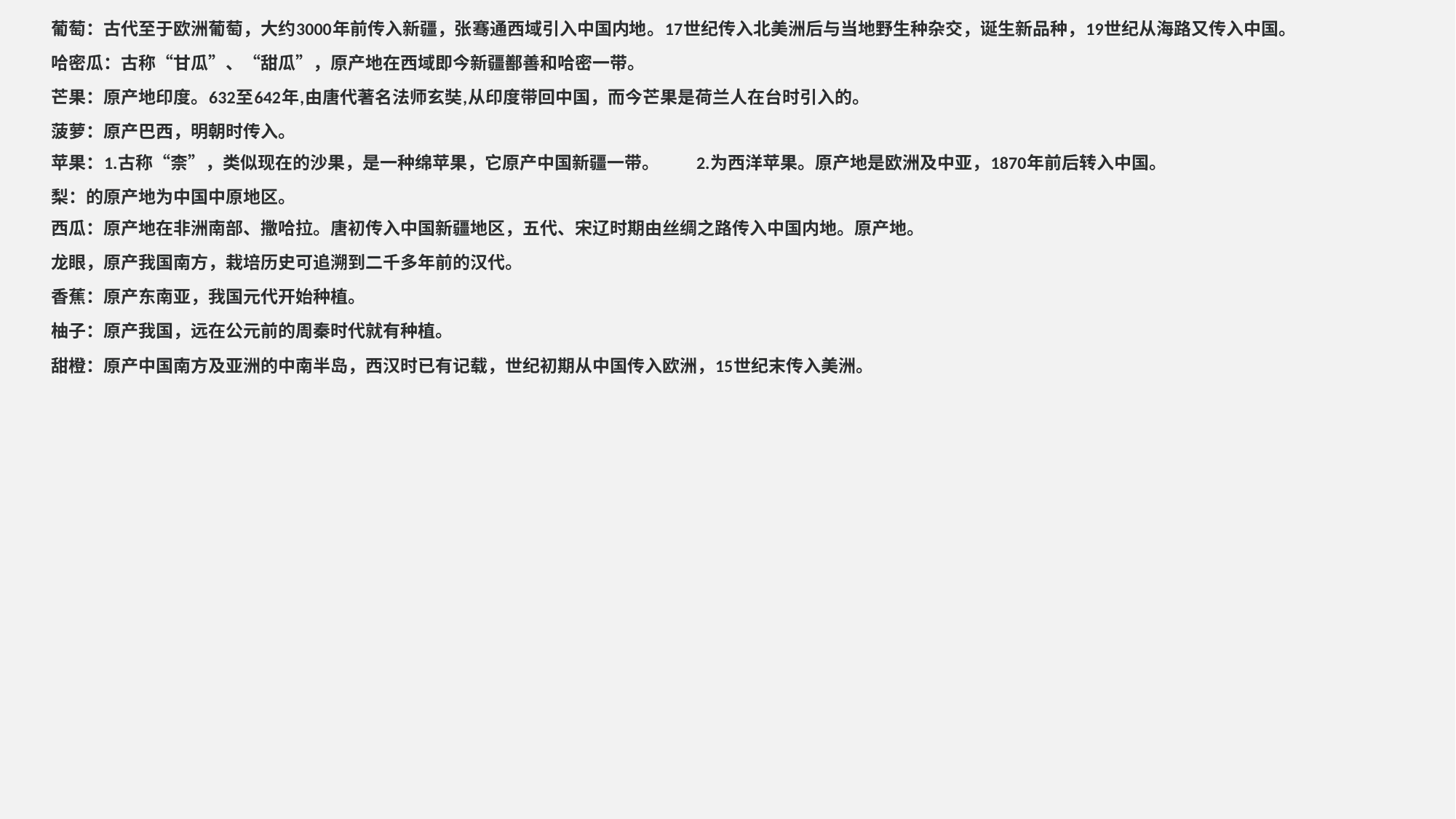

葡萄：古代至于欧洲葡萄，大约3000年前传入新疆，张骞通西域引入中国内地。17世纪传入北美洲后与当地野生种杂交，诞生新品种，19世纪从海路又传入中国。
哈密瓜：古称“甘瓜”、“甜瓜”，原产地在西域即今新疆鄯善和哈密一带。
芒果：原产地印度。632至642年,由唐代著名法师玄奘,从印度带回中国，而今芒果是荷兰人在台时引入的。
菠萝：原产巴西，明朝时传入。
苹果：1.古称“柰”，类似现在的沙果，是一种绵苹果，它原产中国新疆一带。         2.为西洋苹果。原产地是欧洲及中亚，1870年前后转入中国。
梨：的原产地为中国中原地区。
西瓜：原产地在非洲南部、撒哈拉。唐初传入中国新疆地区，五代、宋辽时期由丝绸之路传入中国内地。原产地。
龙眼，原产我国南方，栽培历史可追溯到二千多年前的汉代。
香蕉：原产东南亚，我国元代开始种植。
柚子：原产我国，远在公元前的周秦时代就有种植。
甜橙：原产中国南方及亚洲的中南半岛，西汉时已有记载，世纪初期从中国传入欧洲，15世纪末传入美洲。